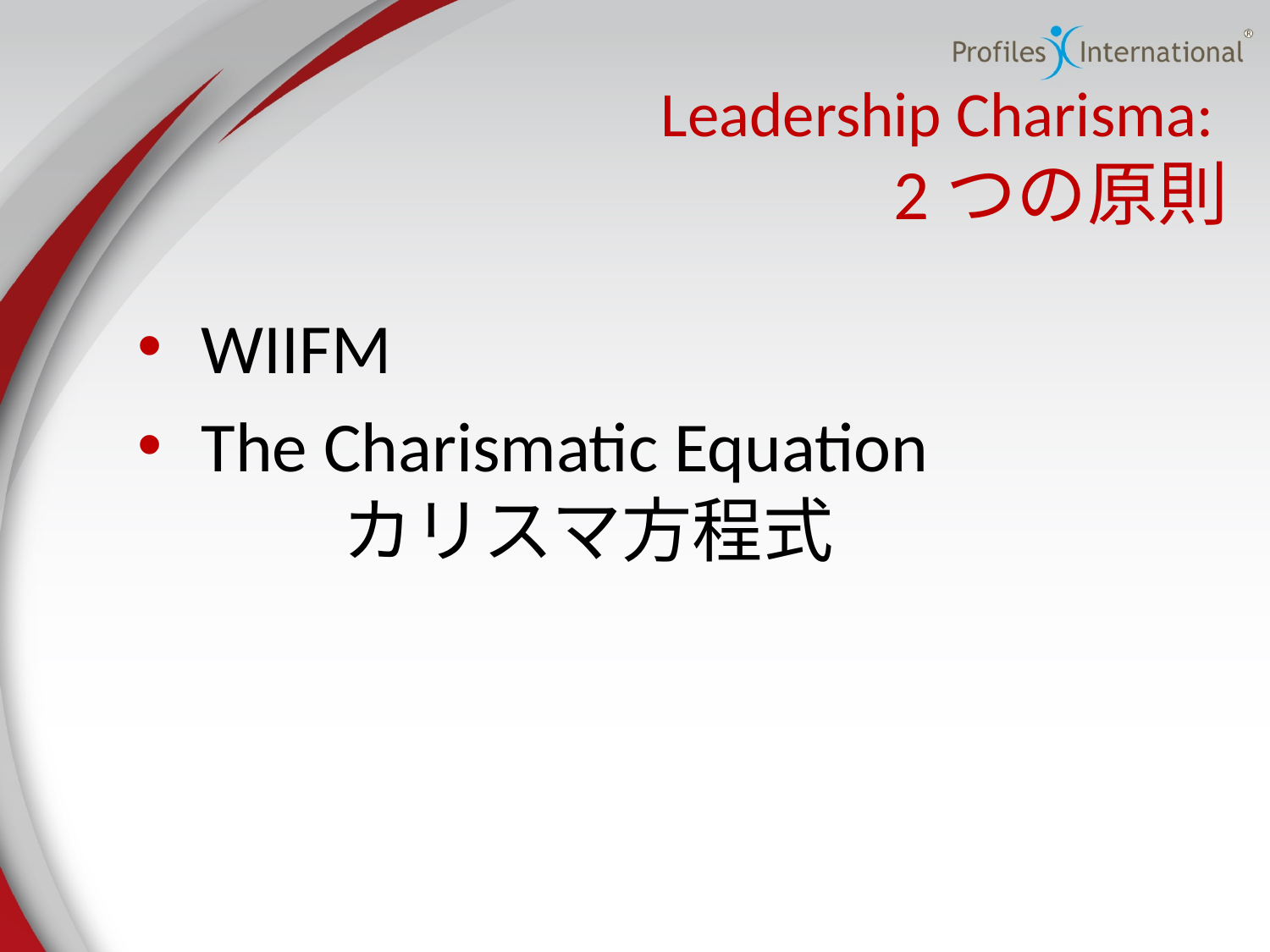

# Leadership Charisma: 2つの原則
WIIFM
The Charismatic Equation　　　　　　カリスマ方程式